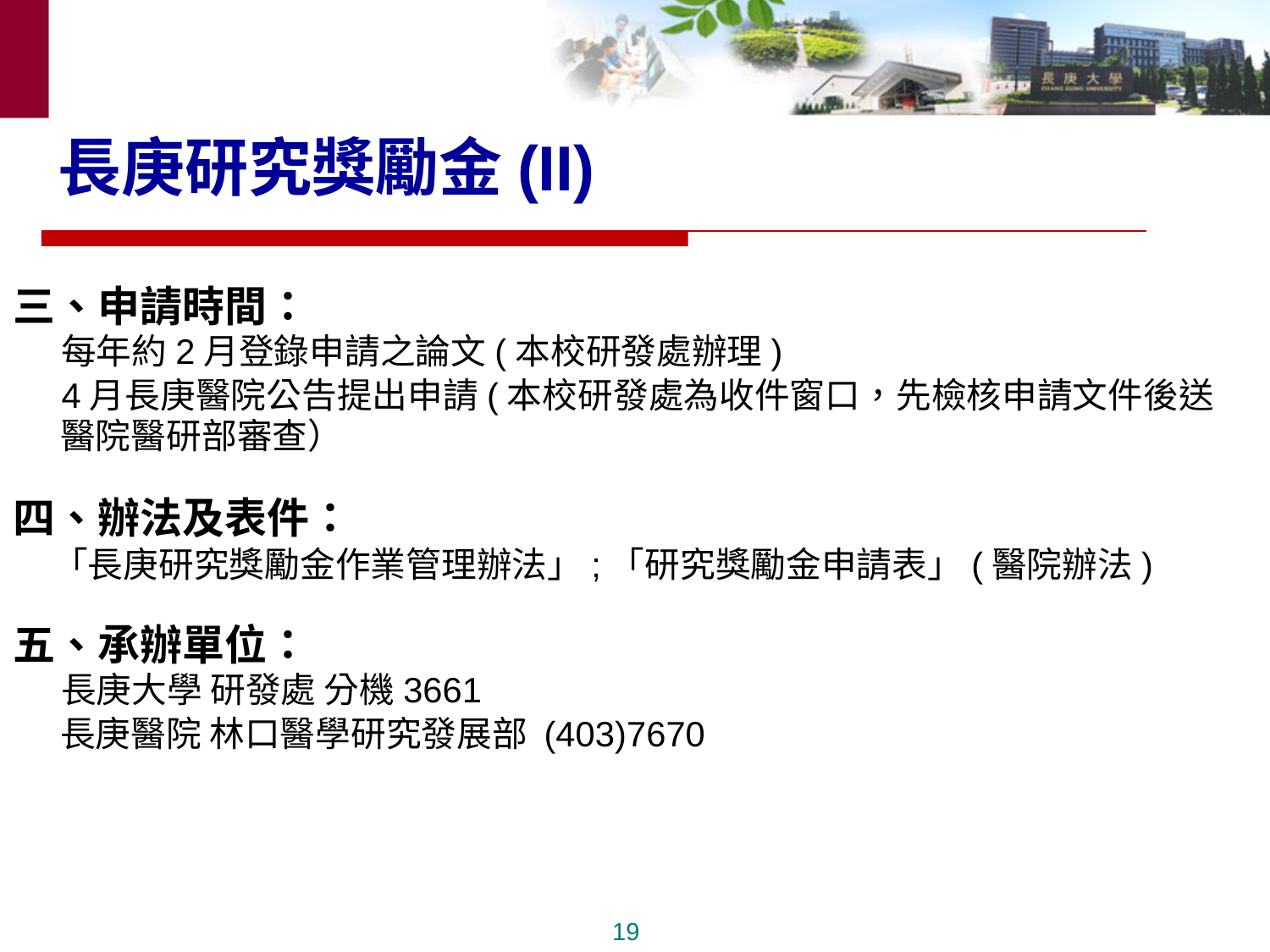

# 長庚研究獎勵金(II)

三、申請時間：
    每年約2月登錄申請之論文(本校研發處辦理)
     4月長庚醫院公告提出申請(本校研發處為收件窗口，先檢核申請文件後送
     醫院醫研部審查）

四、辦法及表件：
    「長庚研究獎勵金作業管理辦法」;「研究獎勵金申請表」(醫院辦法)

五、承辦單位：
    長庚大學 研發處 分機3661
     長庚醫院 林口醫學研究發展部 (403)7670

19